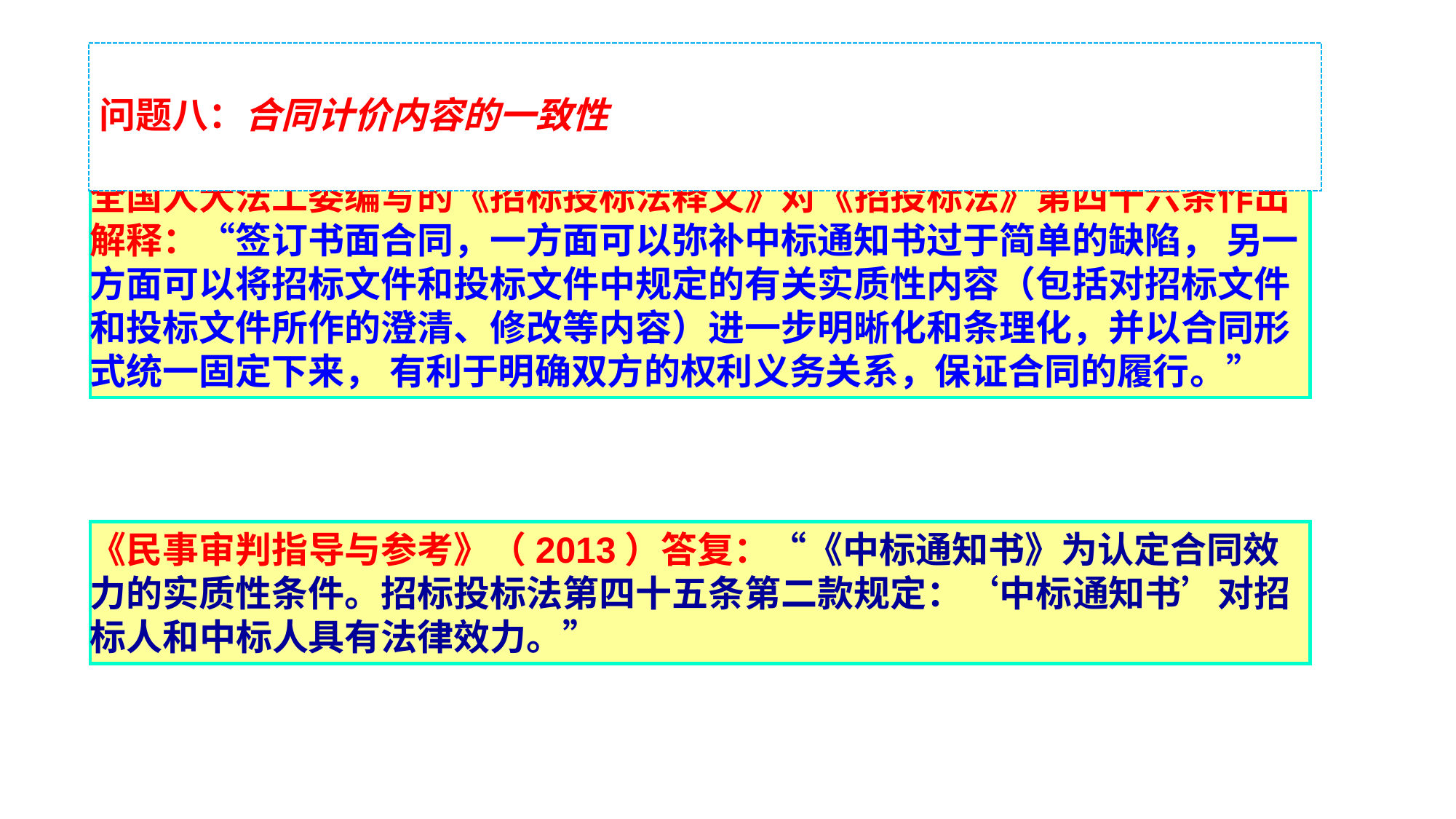

# 问题八：合同计价内容的一致性
全国人大法工委编写的《招标投标法释义》对《招投标法》第四十六条作出解释：“签订书面合同，一方面可以弥补中标通知书过于简单的缺陷， 另一方面可以将招标文件和投标文件中规定的有关实质性内容（包括对招标文件和投标文件所作的澄清、修改等内容）进一步明晰化和条理化，并以合同形式统一固定下来， 有利于明确双方的权利义务关系，保证合同的履行。”
《民事审判指导与参考》（2013）答复：“《中标通知书》为认定合同效力的实质性条件。招标投标法第四十五条第二款规定：‘中标通知书’对招标人和中标人具有法律效力。”